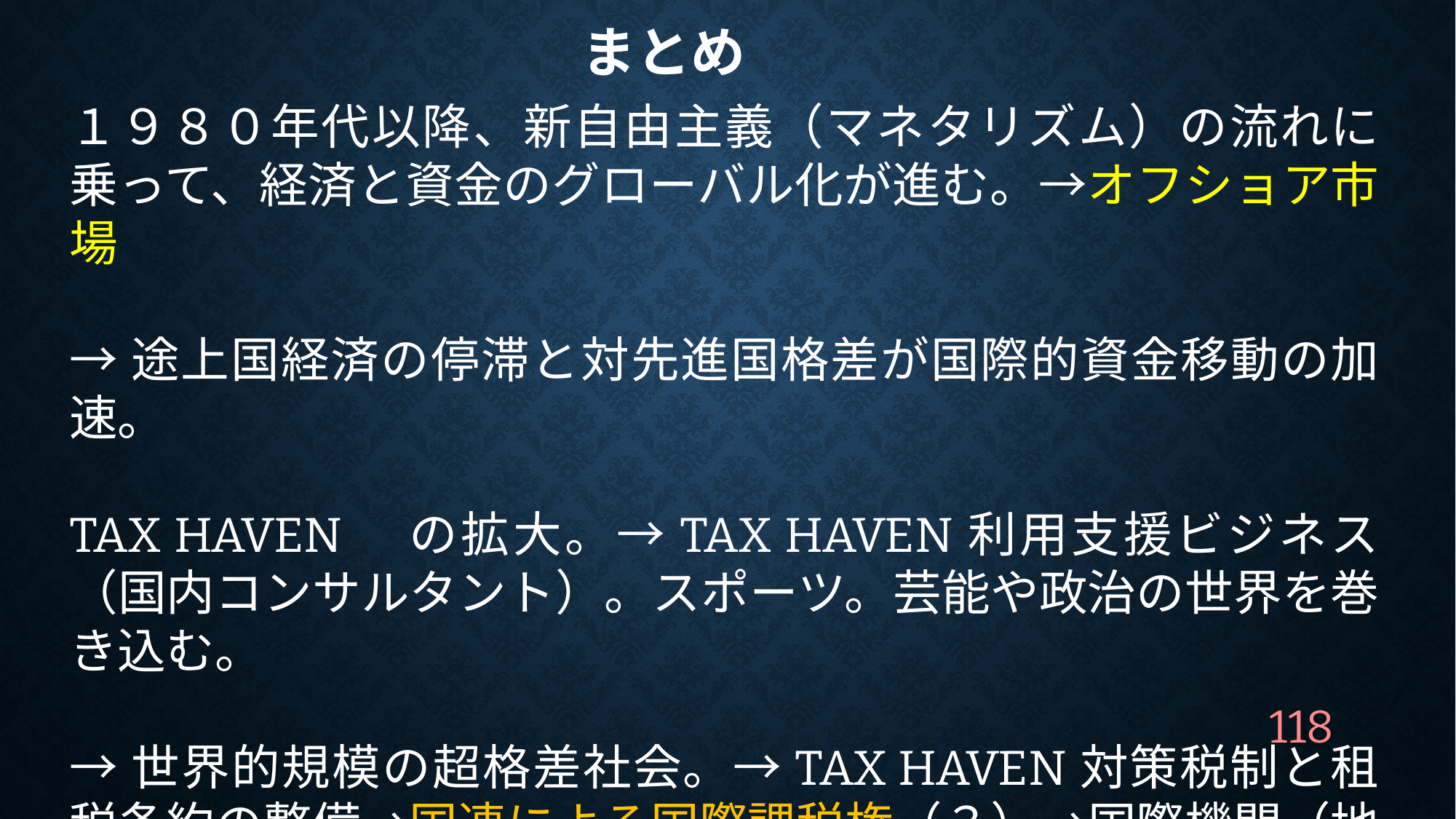

# まとめ
１９８０年代以降、新自由主義（マネタリズム）の流れに乗って、経済と資金のグローバル化が進む。→オフショア市場

→途上国経済の停滞と対先進国格差が国際的資金移動の加速。

TAX HAVEN　の拡大。→TAX HAVEN利用支援ビジネス（国内コンサルタント）。スポーツ。芸能や政治の世界を巻き込む。

→世界的規模の超格差社会。→TAX HAVEN対策税制と租税条約の整備→国連による国際課税権（？）→国際機関（地球温暖化・テロ対策・インターポール・貧困対策etc.）の財源

118